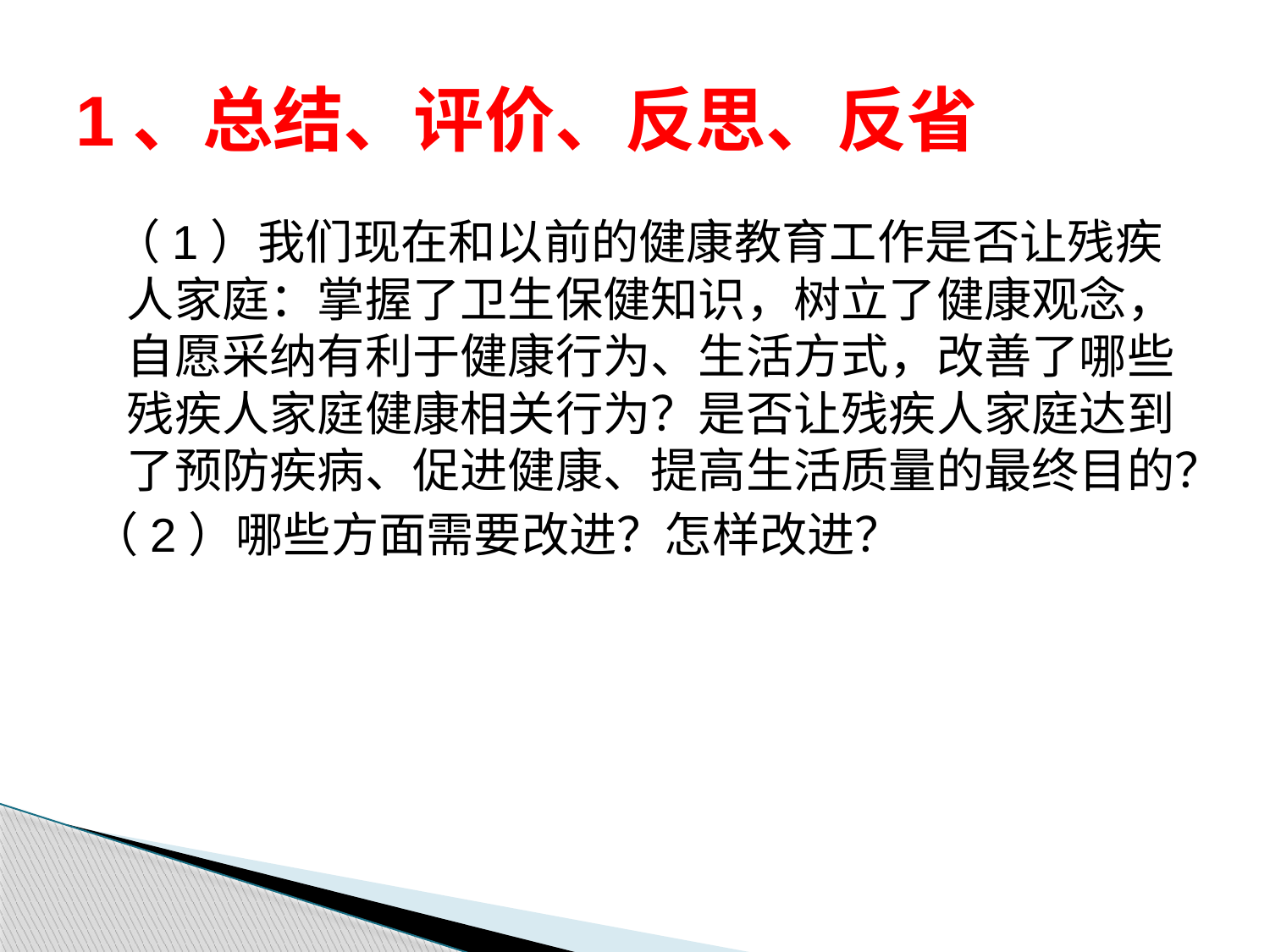

# 1、总结、评价、反思、反省
 （1）我们现在和以前的健康教育工作是否让残疾人家庭：掌握了卫生保健知识，树立了健康观念，自愿采纳有利于健康行为、生活方式，改善了哪些残疾人家庭健康相关行为？是否让残疾人家庭达到了预防疾病、促进健康、提高生活质量的最终目的？
（2）哪些方面需要改进？怎样改进？